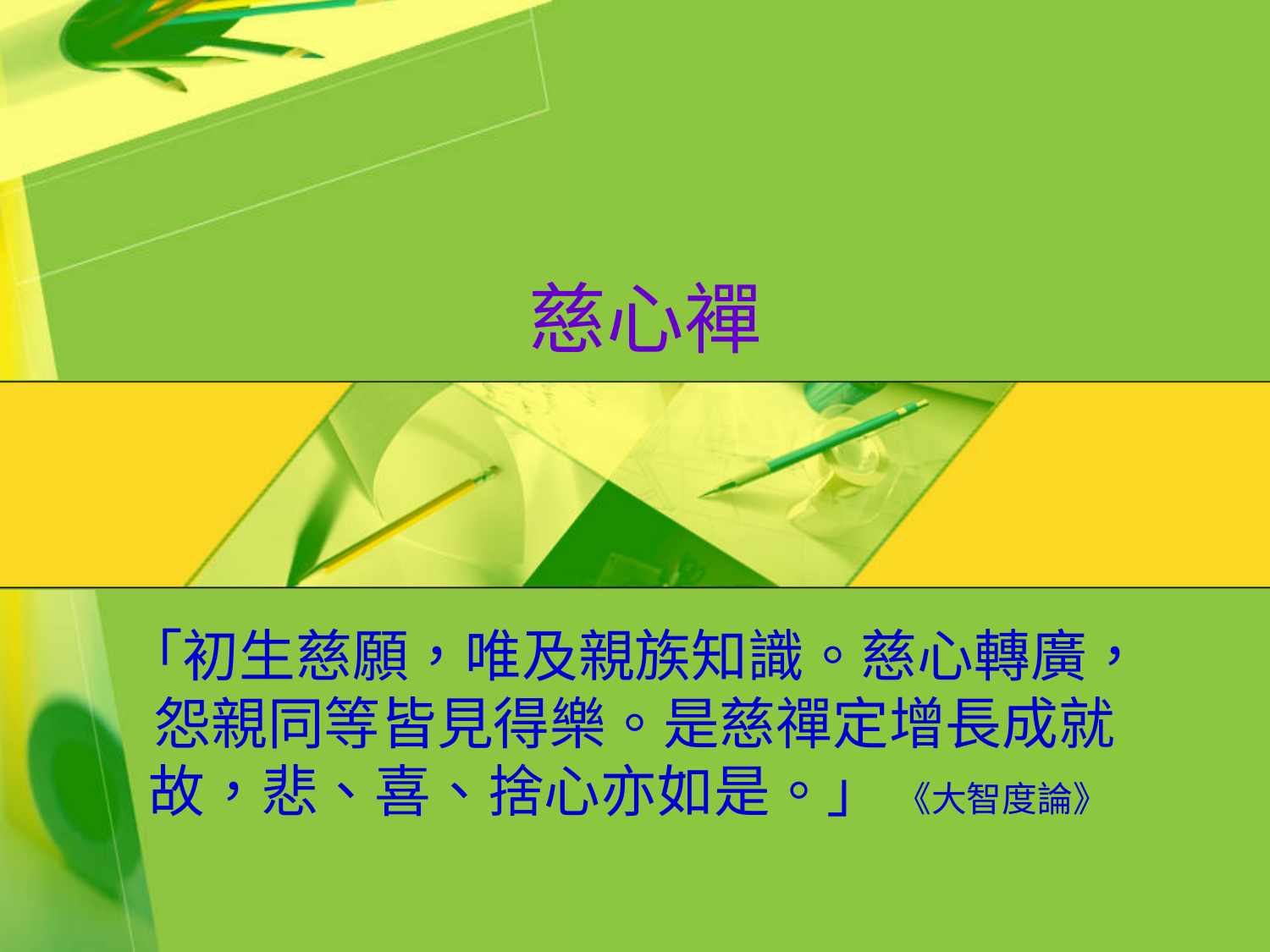

# 慈心襌
「初生慈願，唯及親族知識。慈心轉廣，怨親同等皆見得樂。是慈禪定增長成就故，悲、喜、捨心亦如是。」 《大智度論》